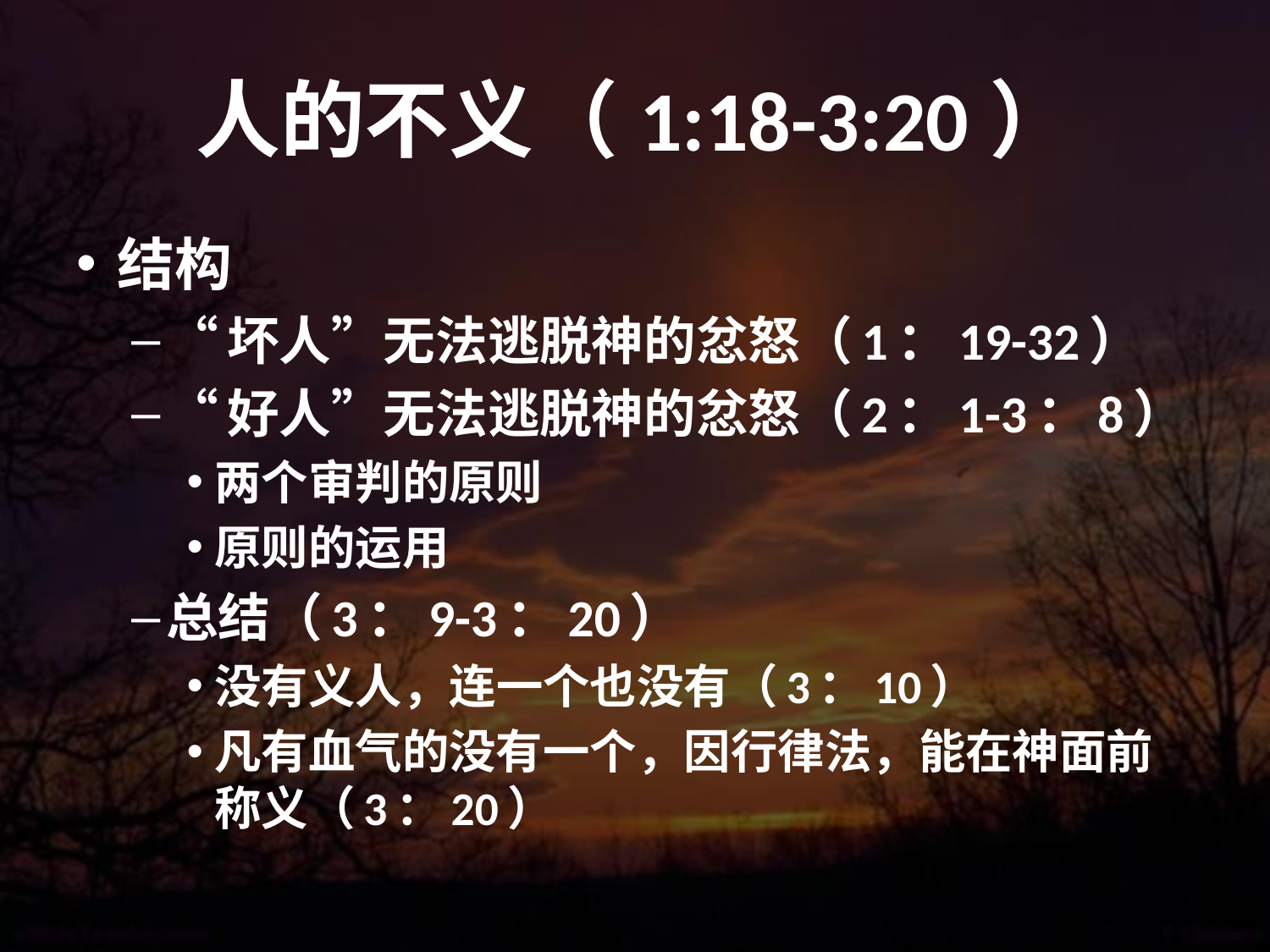

# 人的不义（1:18-3:20）
结构
“坏人”无法逃脱神的忿怒（1：19-32）
“好人”无法逃脱神的忿怒（2：1-3：8）
两个审判的原则
原则的运用
总结（3：9-3：20）
没有义人，连一个也没有（3：10）
凡有血气的没有一个，因行律法，能在神面前称义（3：20）